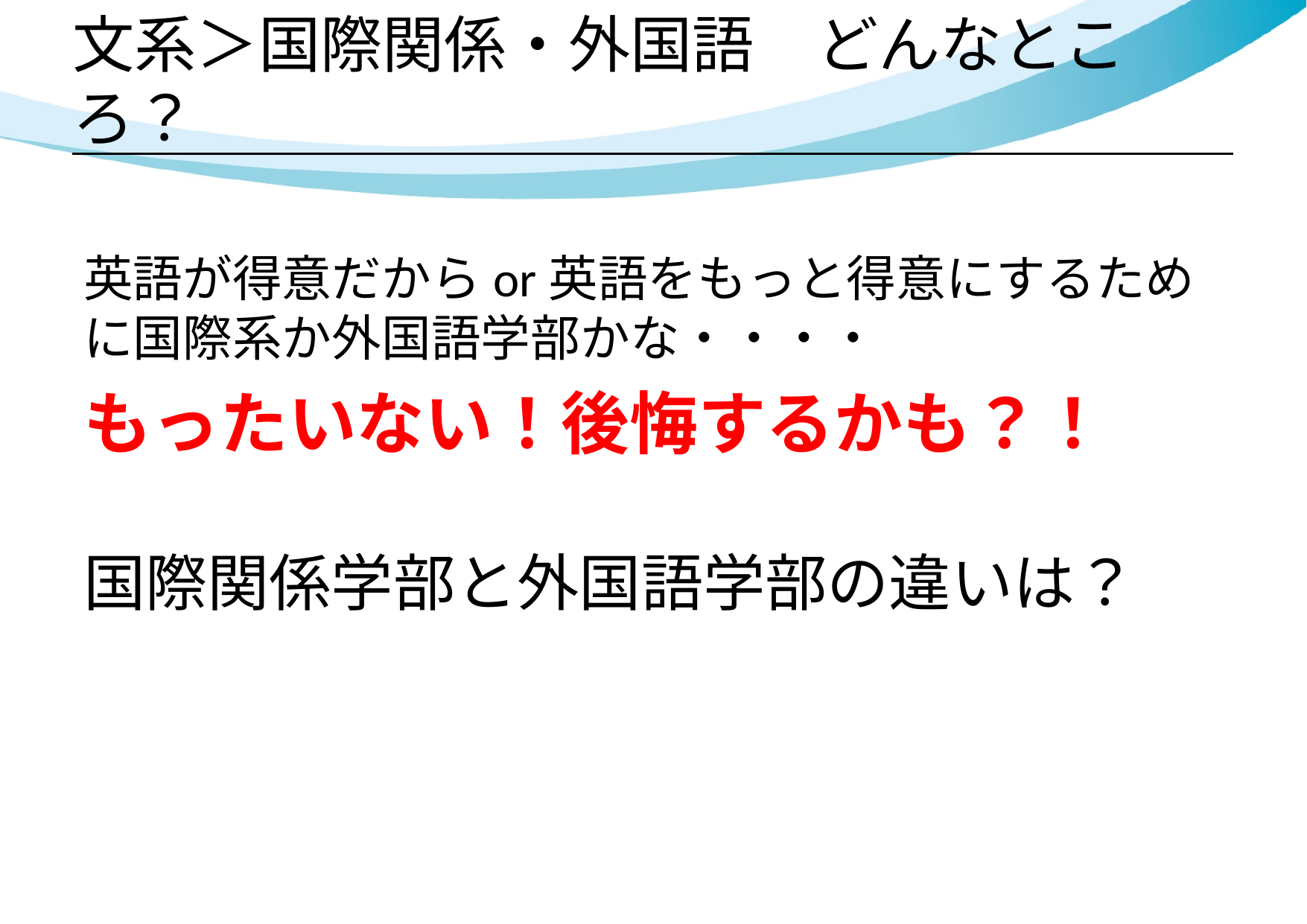

# 文系＞国際関係・外国語　どんなところ？
英語が得意だからor英語をもっと得意にするために国際系か外国語学部かな・・・・
もったいない！後悔するかも？！

国際関係学部と外国語学部の違いは？